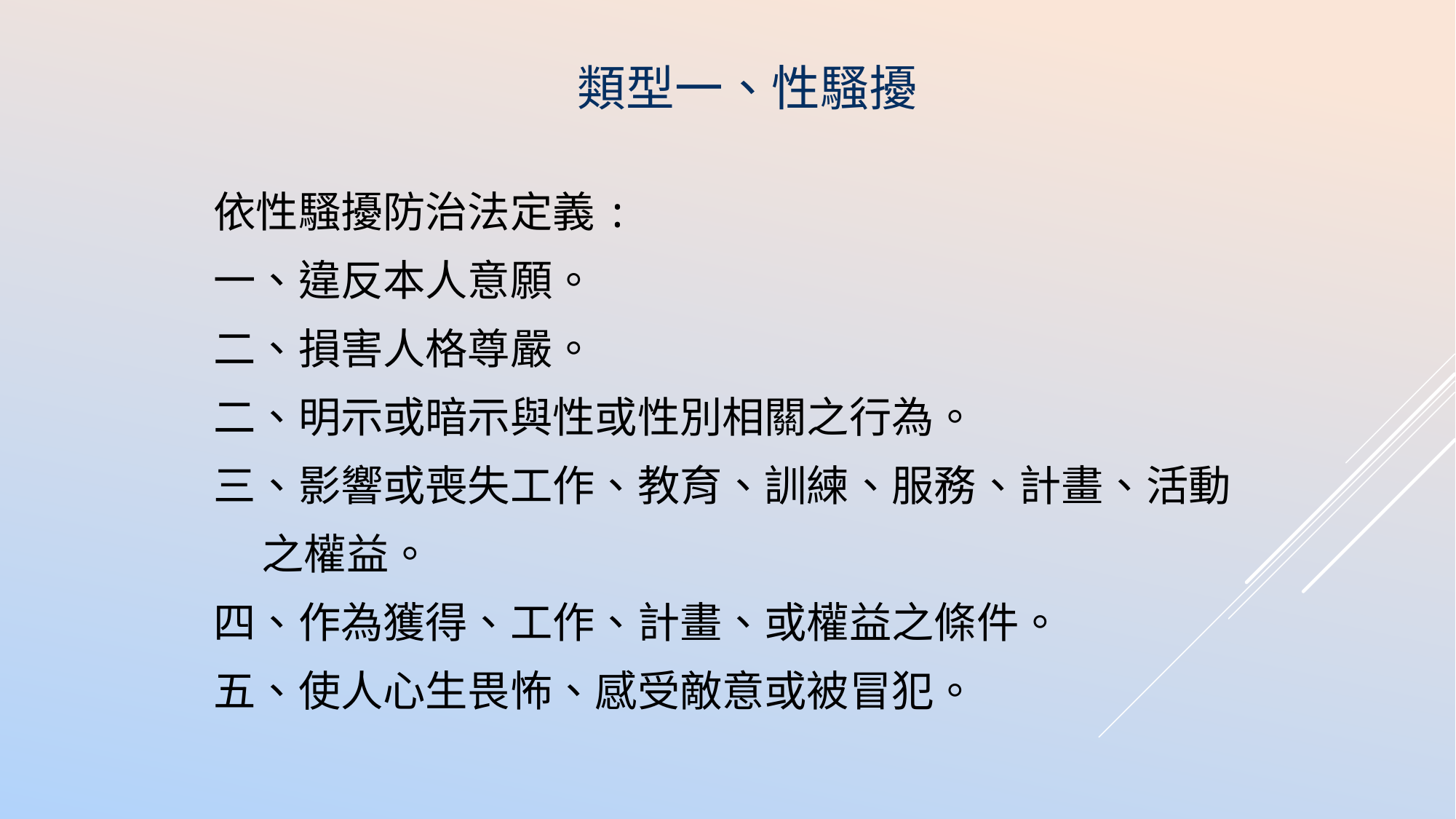

# 類型一、性騷擾
依性騷擾防治法定義:
一、違反本人意願。
二、損害人格尊嚴。
二、明示或暗示與性或性別相關之行為。
三、影響或喪失工作、教育、訓練、服務、計畫、活動
    之權益。
四、作為獲得、工作、計畫、或權益之條件。
五、使人心生畏怖、感受敵意或被冒犯。